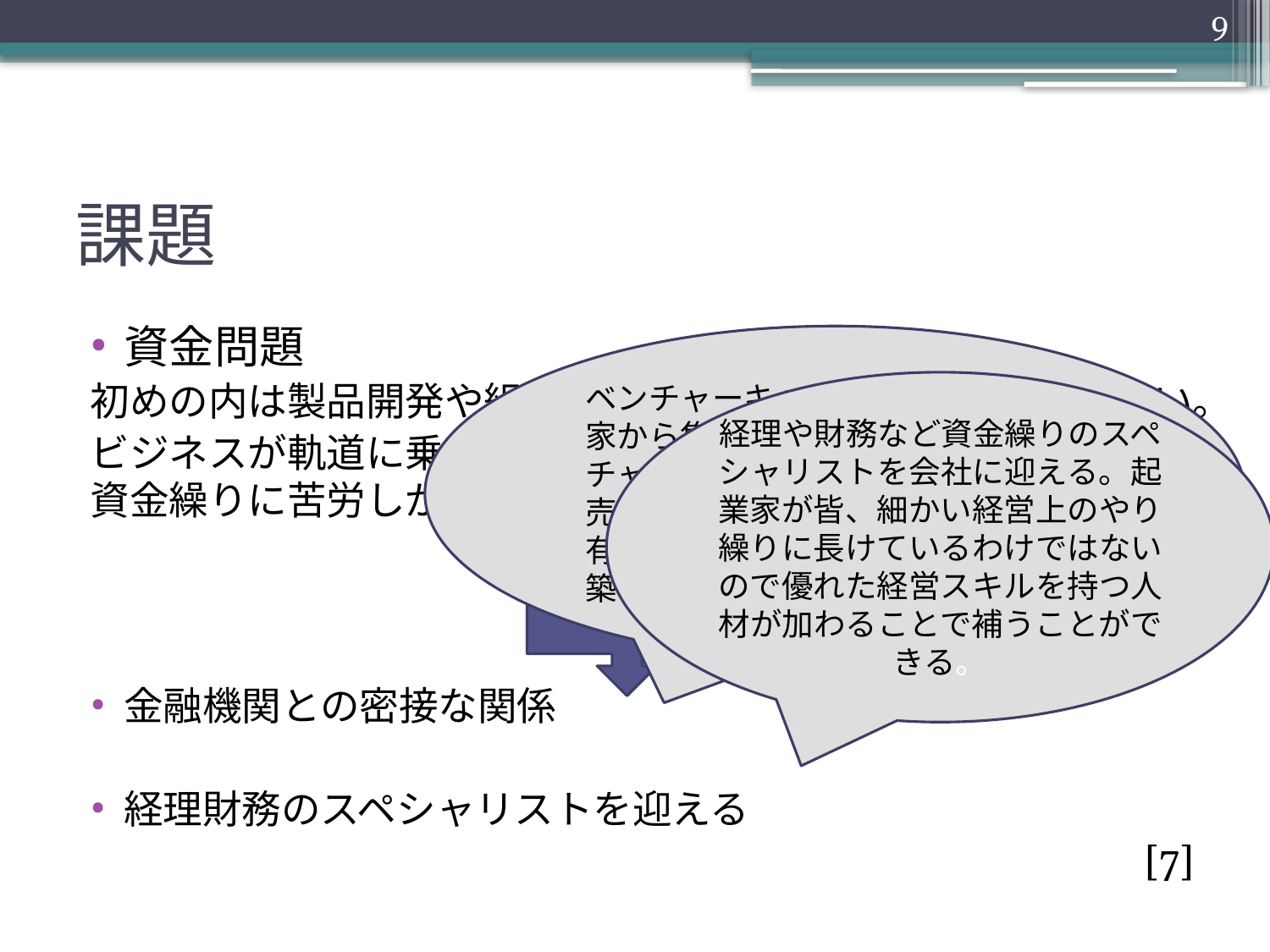

9
# 課題
資金問題
初めの内は製品開発や組織作りの必要性から赤字が続きやすい。
ビジネスが軌道に乗れば利益を上げることが可能だがそれまで資金繰りに苦労しがち。

金融機関との密接な関係

経理財務のスペシャリストを迎える
[7]

ベンチャーキャピタル(自己・投資家から集めた資金を主にベンチャー企業に投資して上場や株式売却で利益を得る会社)のような有力な金融機関を見つけ関係を構築して経営を成功させる
経理や財務など資金繰りのスペシャリストを会社に迎える。起業家が皆、細かい経営上のやり繰りに長けているわけではないので優れた経営スキルを持つ人材が加わることで補うことができる。
対応